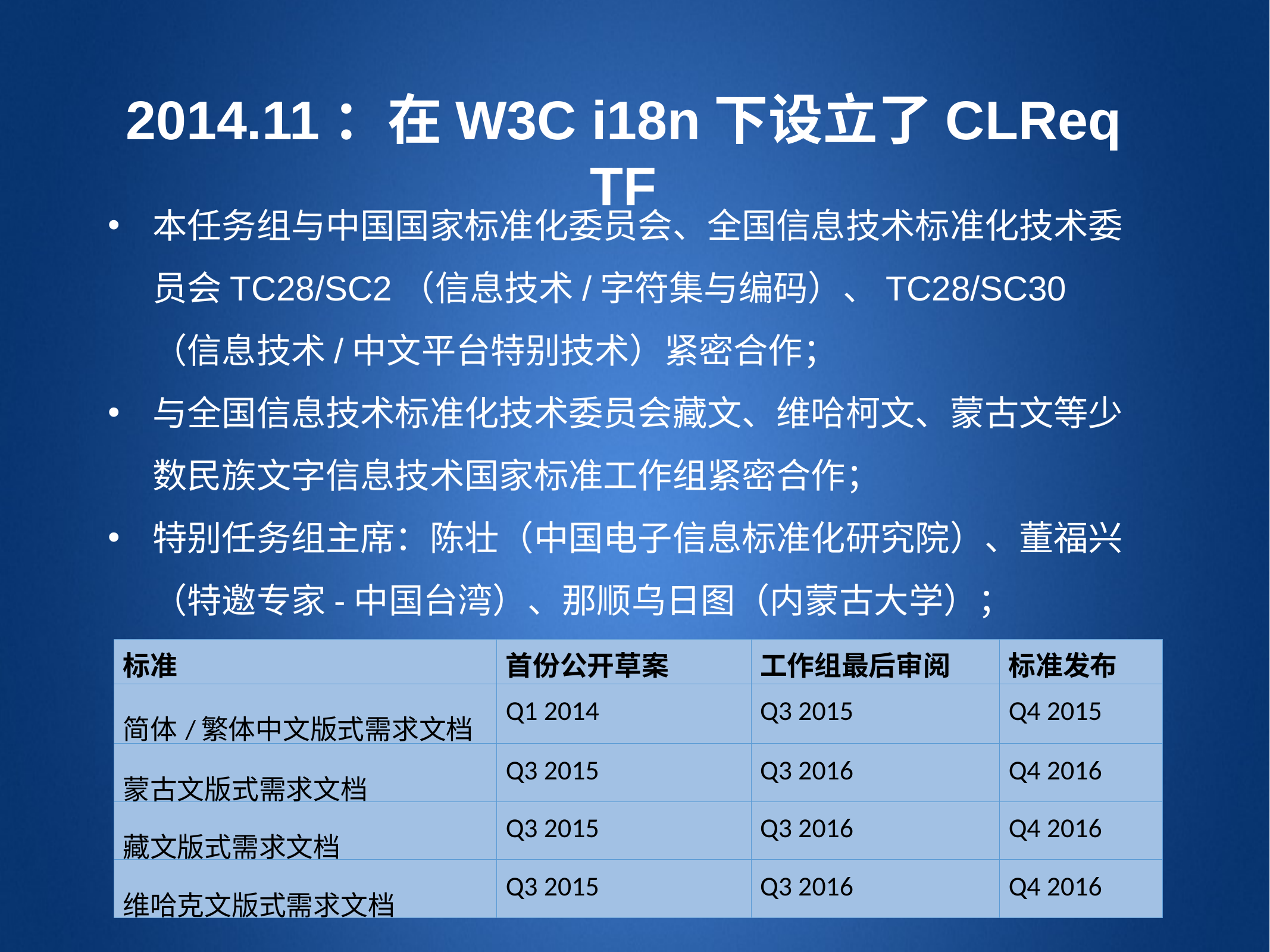

2014.11：在W3C i18n下设立了CLReq TF
本任务组与中国国家标准化委员会、全国信息技术标准化技术委员会TC28/SC2（信息技术/字符集与编码）、TC28/SC30（信息技术/中文平台特别技术）紧密合作；
与全国信息技术标准化技术委员会藏文、维哈柯文、蒙古文等少数民族文字信息技术国家标准工作组紧密合作；
特别任务组主席：陈壮（中国电子信息标准化研究院）、董福兴（特邀专家-中国台湾）、那顺乌日图（内蒙古大学）；
| 标准 | 首份公开草案 | 工作组最后审阅 | 标准发布 |
| --- | --- | --- | --- |
| 简体/繁体中文版式需求文档 | Q1 2014 | Q3 2015 | Q4 2015 |
| 蒙古文版式需求文档 | Q3 2015 | Q3 2016 | Q4 2016 |
| 藏文版式需求文档 | Q3 2015 | Q3 2016 | Q4 2016 |
| 维哈克文版式需求文档 | Q3 2015 | Q3 2016 | Q4 2016 |